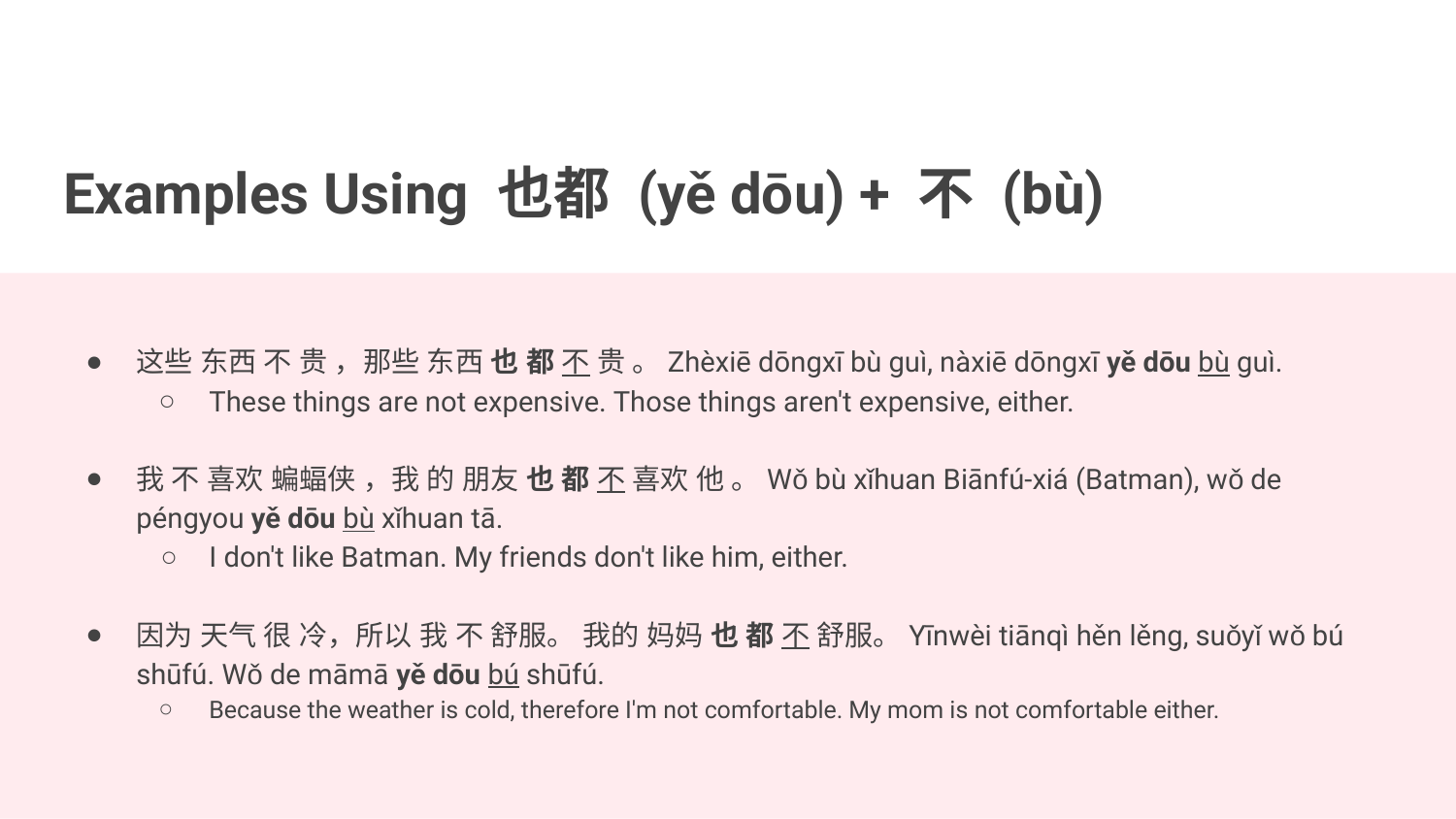

# Examples Using 也都 (yě dōu) + 不 (bù)
这些 东西 不 贵 ，那些 东西 也 都 不 贵 。Zhèxiē dōngxī bù guì, nàxiē dōngxī yě dōu bù guì.
These things are not expensive. Those things aren't expensive, either.
我 不 喜欢 蝙蝠侠 ，我 的 朋友 也 都 不 喜欢 他 。Wǒ bù xǐhuan Biānfú-xiá (Batman), wǒ de péngyou yě dōu bù xǐhuan tā.
I don't like Batman. My friends don't like him, either.
因为 天气 很 冷，所以 我 不 舒服。 我的 妈妈 也 都 不 舒服。Yīnwèi tiānqì hěn lěng, suǒyǐ wǒ bú shūfú. Wǒ de māmā yě dōu bú shūfú.
Because the weather is cold, therefore I'm not comfortable. My mom is not comfortable either.